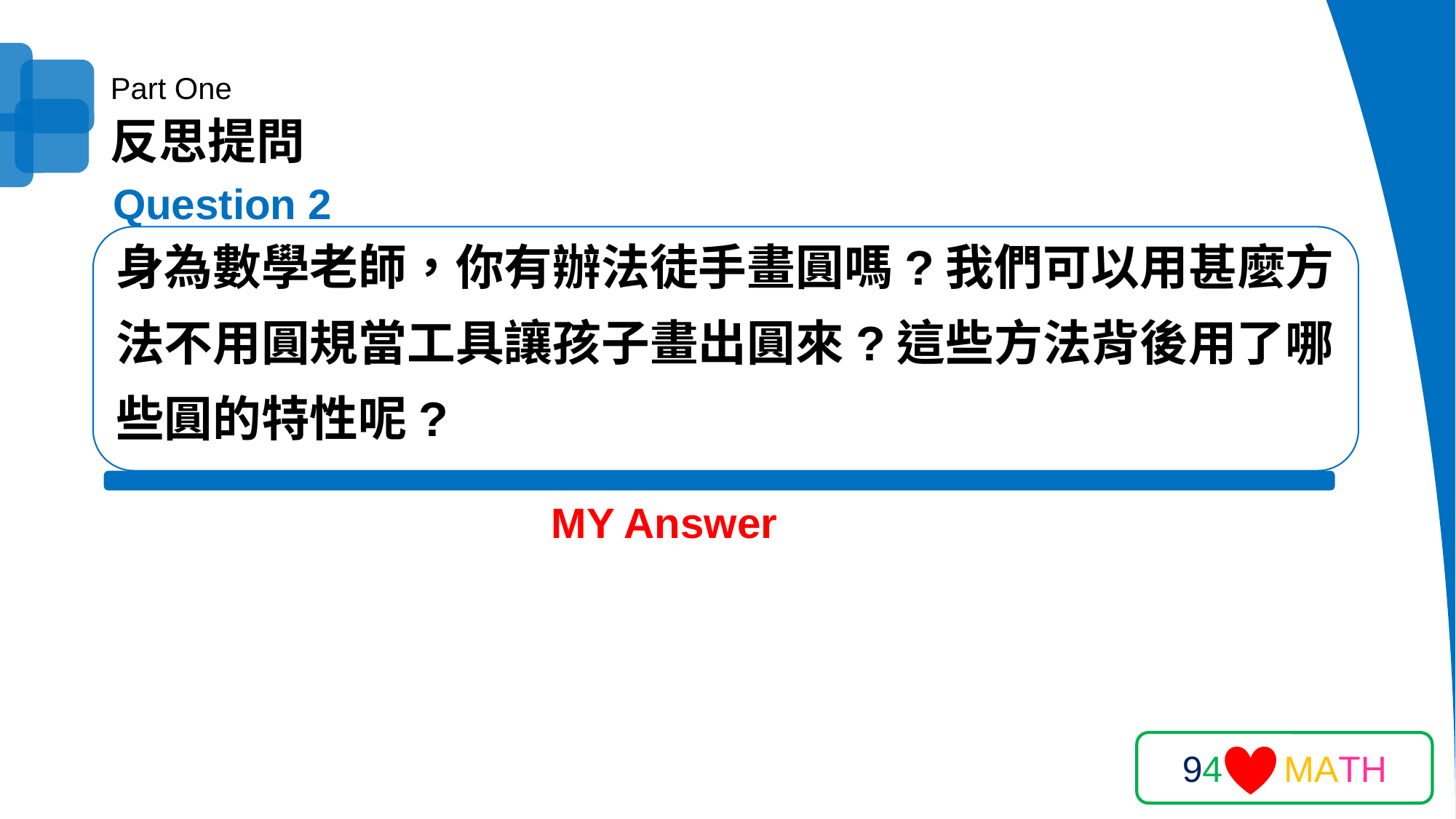

Part One
反思提問
Question 2

身為數學老師，你有辦法徒手畫圓嗎?我們可以用甚麼方法不用圓規當工具讓孩子畫出圓來?這些方法背後用了哪些圓的特性呢?

MY Answer
94      MATH